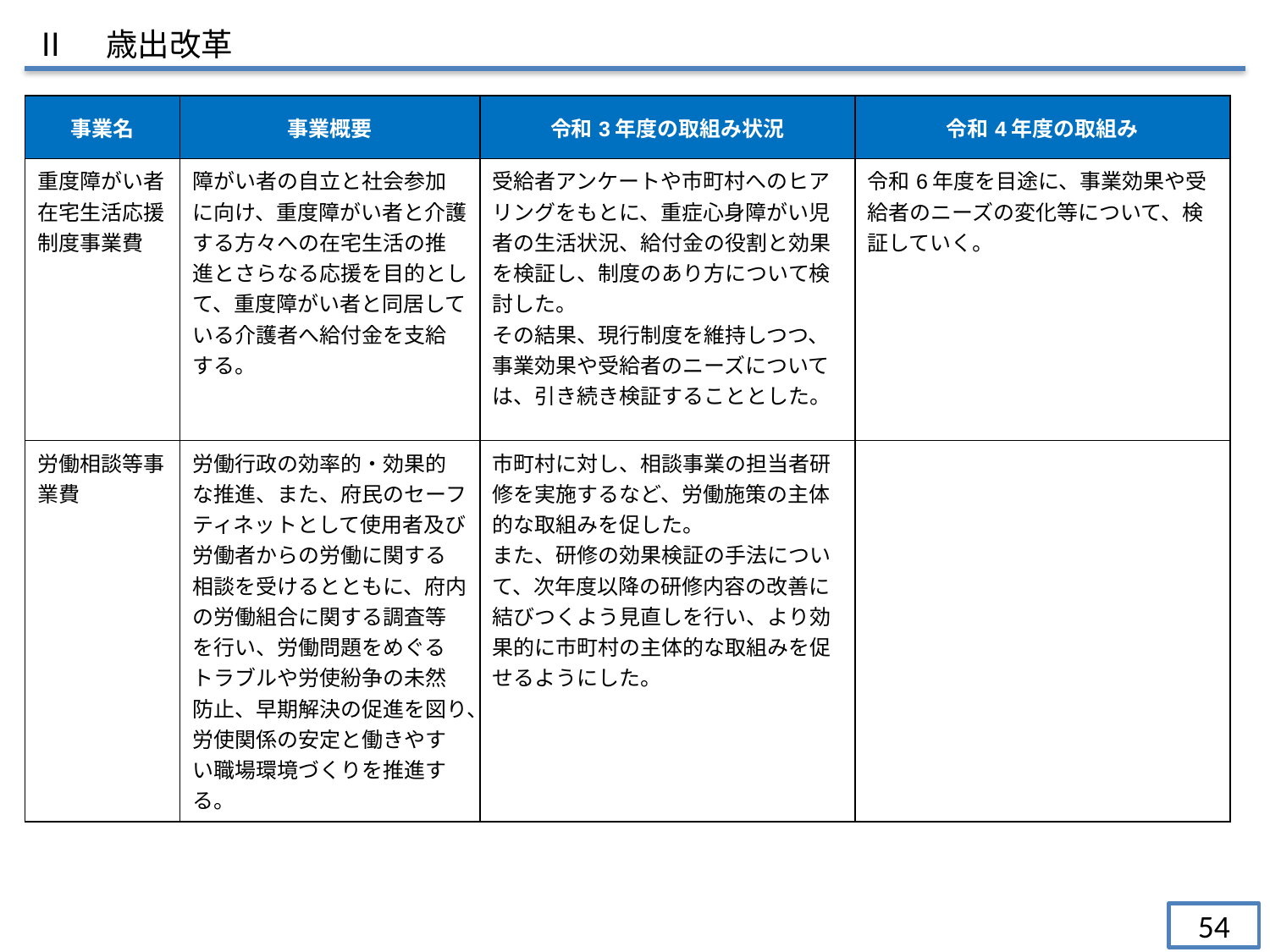

Ⅱ　歳出改革
| 事業名 | 事業概要 | 令和3年度の取組み状況 | 令和4年度の取組み |
| --- | --- | --- | --- |
| 重度障がい者在宅生活応援制度事業費 | 障がい者の自立と社会参加に向け、重度障がい者と介護する方々への在宅生活の推進とさらなる応援を目的として、重度障がい者と同居している介護者へ給付金を支給する。 | 受給者アンケートや市町村へのヒアリングをもとに、重症心身障がい児者の生活状況、給付金の役割と効果を検証し、制度のあり方について検討した。 その結果、現行制度を維持しつつ、事業効果や受給者のニーズについては、引き続き検証することとした。 | 令和6年度を目途に、事業効果や受給者のニーズの変化等について、検証していく。 |
| 労働相談等事業費 | 労働行政の効率的・効果的な推進、また、府民のセーフティネットとして使用者及び労働者からの労働に関する相談を受けるとともに、府内の労働組合に関する調査等を行い、労働問題をめぐるトラブルや労使紛争の未然防止、早期解決の促進を図り、労使関係の安定と働きやすい職場環境づくりを推進する。 | 市町村に対し、相談事業の担当者研修を実施するなど、労働施策の主体的な取組みを促した。 また、研修の効果検証の手法について、次年度以降の研修内容の改善に結びつくよう見直しを行い、より効果的に市町村の主体的な取組みを促せるようにした。 |  |
54